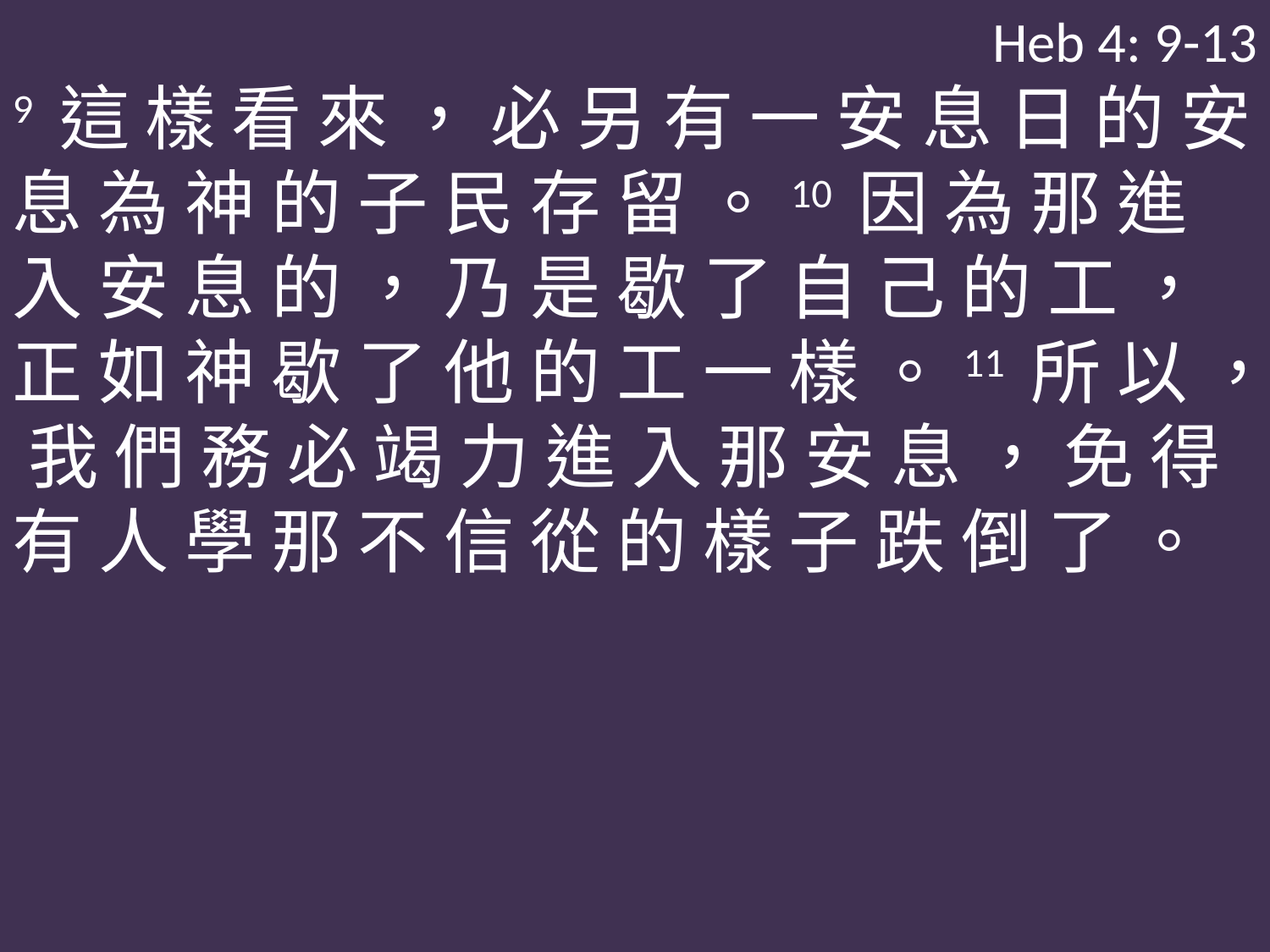

Heb 4: 9-13
9 這 樣 看 來 ， 必 另 有 一 安 息 日 的 安 息 為 神 的 子 民 存 留 。10 因 為 那 進 入 安 息 的 ， 乃 是 歇 了 自 己 的 工 ， 正 如 神 歇 了 他 的 工 一 樣 。11 所 以 ， 我 們 務 必 竭 力 進 入 那 安 息 ， 免 得 有 人 學 那 不 信 從 的 樣 子 跌 倒 了 。